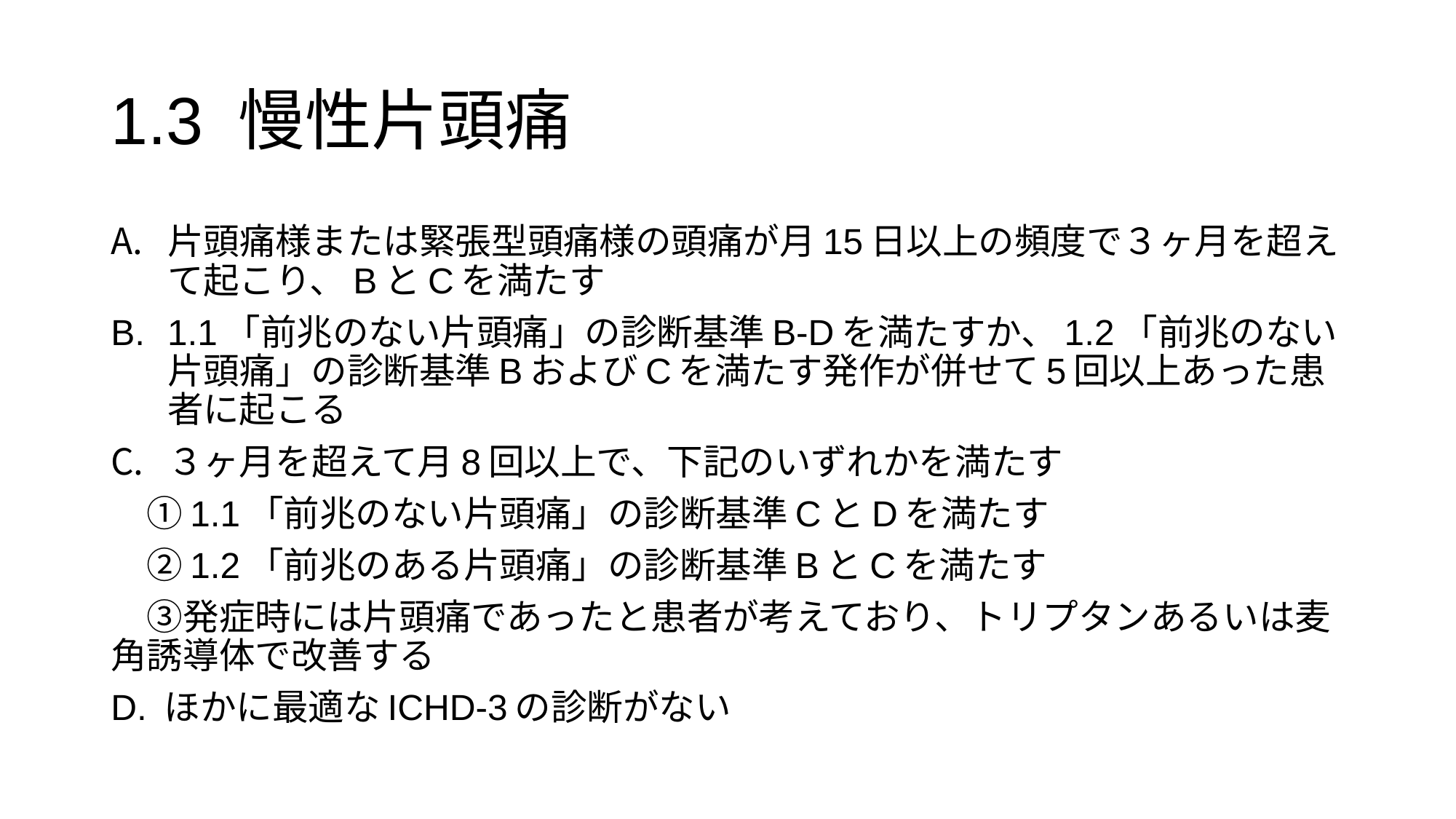

# 1.3 慢性片頭痛
片頭痛様または緊張型頭痛様の頭痛が月15日以上の頻度で３ヶ月を超えて起こり、BとCを満たす
1.1「前兆のない片頭痛」の診断基準B-Dを満たすか、1.2「前兆のない片頭痛」の診断基準BおよびCを満たす発作が併せて5回以上あった患者に起こる
３ヶ月を超えて月8回以上で、下記のいずれかを満たす
　①1.1「前兆のない片頭痛」の診断基準CとDを満たす
　②1.2「前兆のある片頭痛」の診断基準BとCを満たす
　③発症時には片頭痛であったと患者が考えており、トリプタンあるいは麦角誘導体で改善する
D. ほかに最適なICHD-3の診断がない